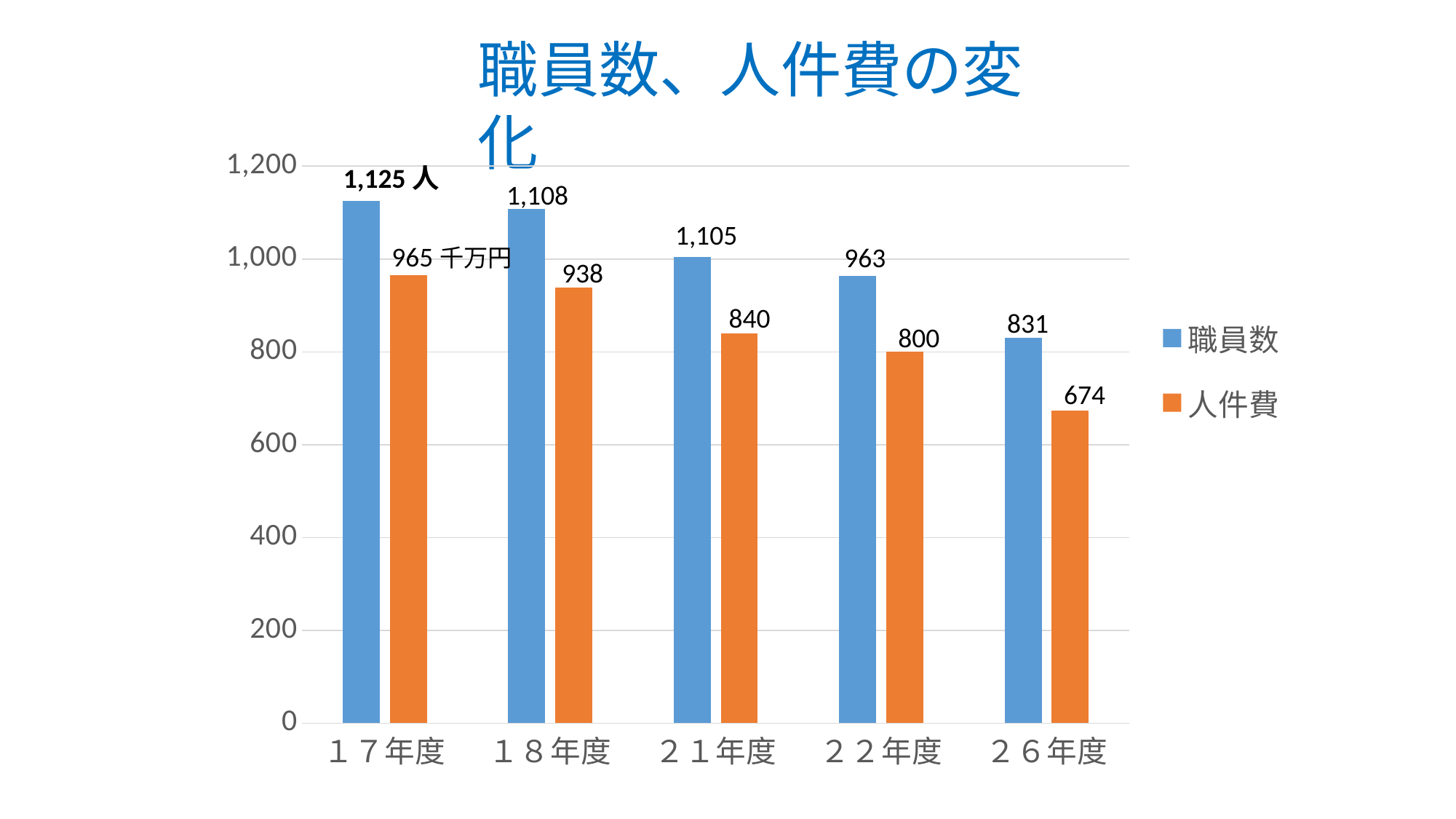

職員数、人件費の変化

### Chart

| Category | 職員数 | 人件費 |
|---|---|---|
| １７年度 | 1125.0 | 965.0 |
| １８年度 | 1108.0 | 938.0 |
| ２１年度 | 1005.0 | 840.0 |
| ２２年度 | 963.0 | 800.0 |
| ２６年度 | 831.0 | 674.0 |
1,125人
1,108
1,105
965千万円
963
938
840
831
800
674